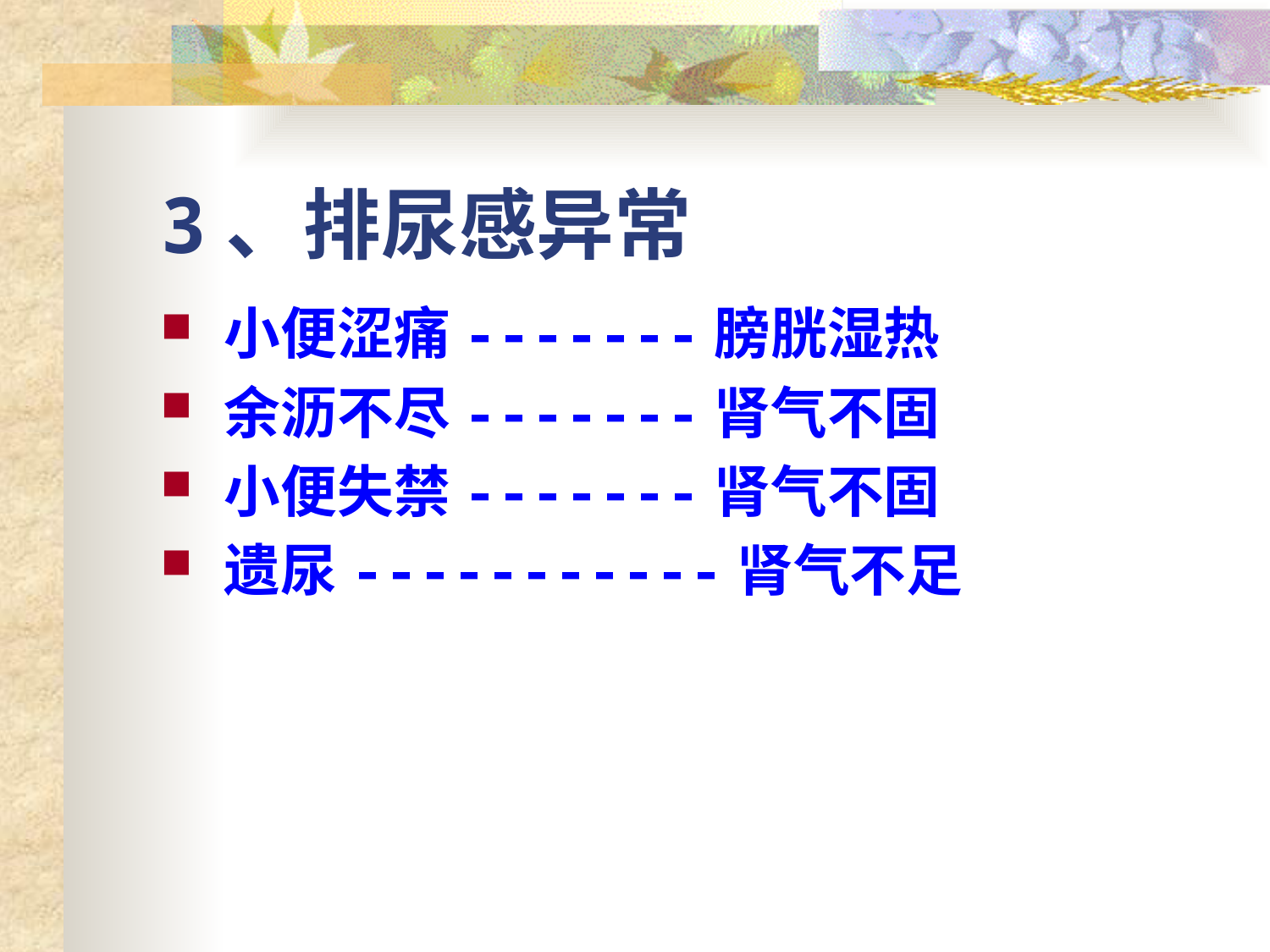

# 3、排尿感异常
小便涩痛-------膀胱湿热
余沥不尽-------肾气不固
小便失禁-------肾气不固
遗尿-----------肾气不足